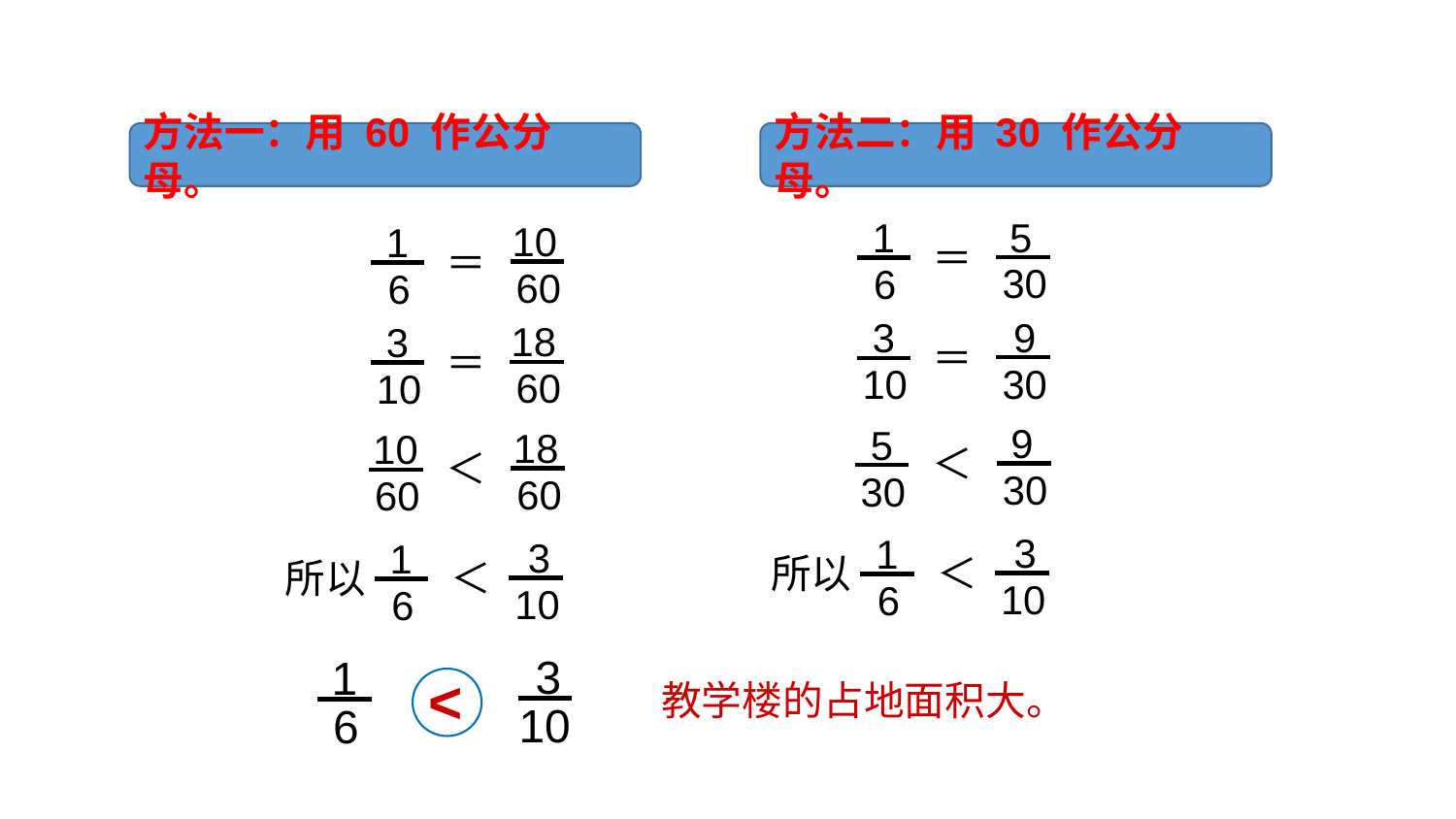

方法一：用 60 作公分母。
方法二：用 30 作公分母。
5
30
1
6
10
60
1
6
＝
＝
9
30
3
10
18
60
3
10
＝
＝
9
30
5
30
18
60
10
60
＜
＜
3
10
1
6
3
10
1
6
所以
＜
所以
＜
3
10
1
6
<

教学楼的占地面积大。